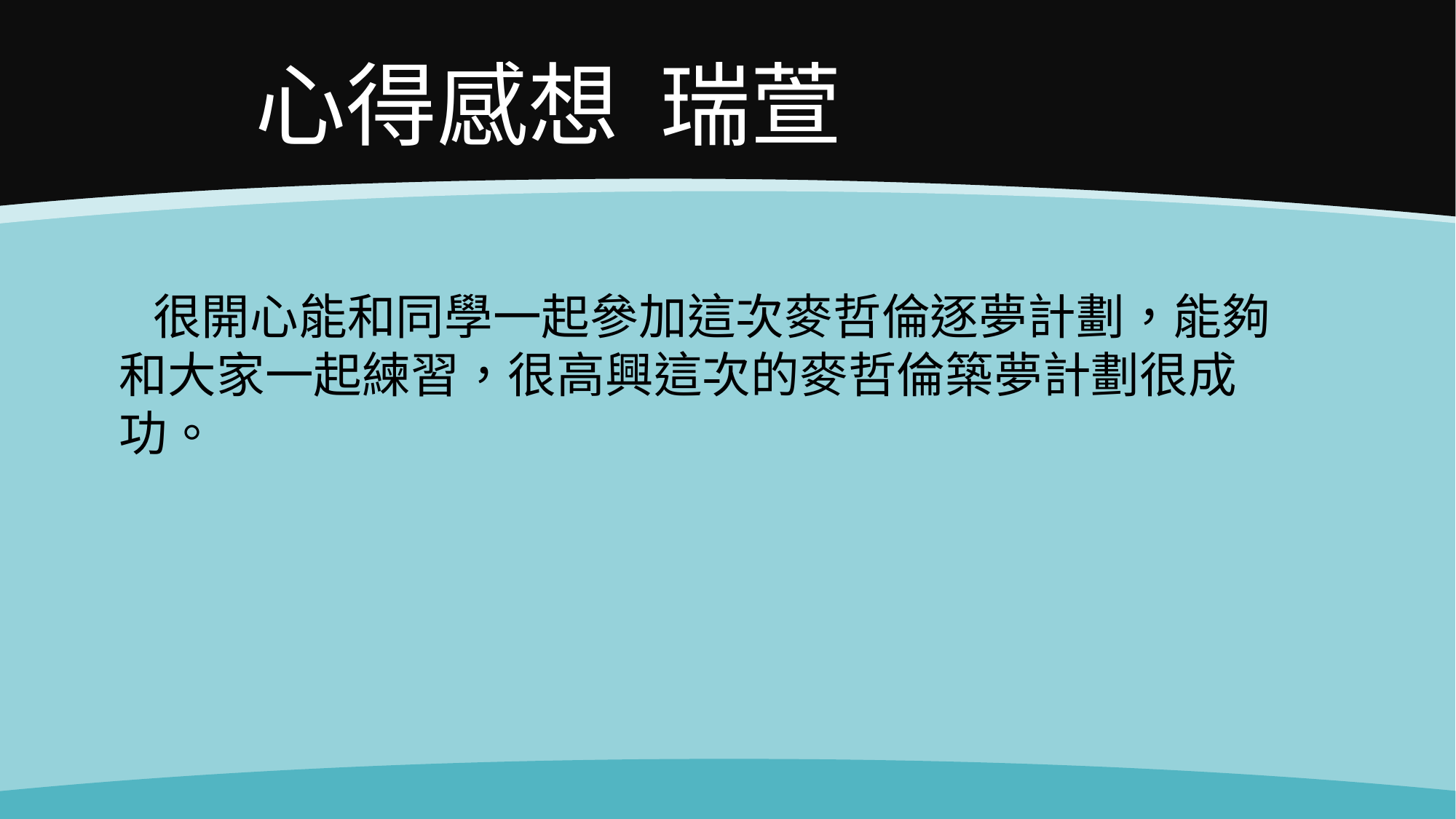

# 心得感想  瑞萱
  很開心能和同學一起參加這次麥哲倫逐夢計劃，能夠和大家一起練習，很高興這次的麥哲倫築夢計劃很成功。